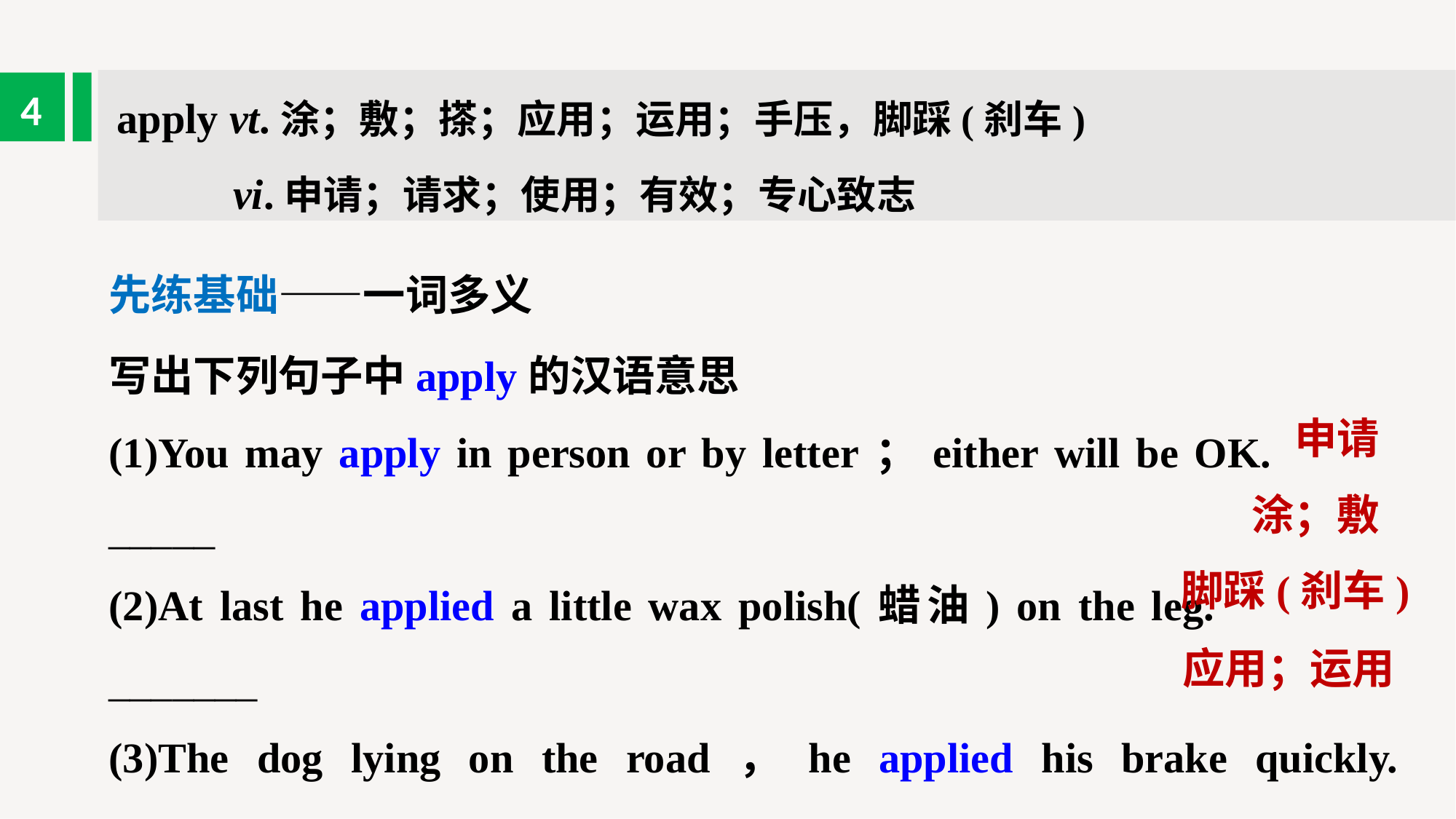

apply vt.涂；敷；搽；应用；运用；手压，脚踩(刹车)
           vi.申请；请求；使用；有效；专心致志

4
先练基础——一词多义
写出下列句子中apply的汉语意思
(1)You may apply in person or by letter；either will be OK.         _____
(2)At last he applied a little wax polish(蜡油) on the leg.            _______
(3)The dog lying on the road，he applied his brake quickly. _________
(4)The new discovery may be applied to medicine.                __________
申请
涂；敷
脚踩(刹车)
应用；运用